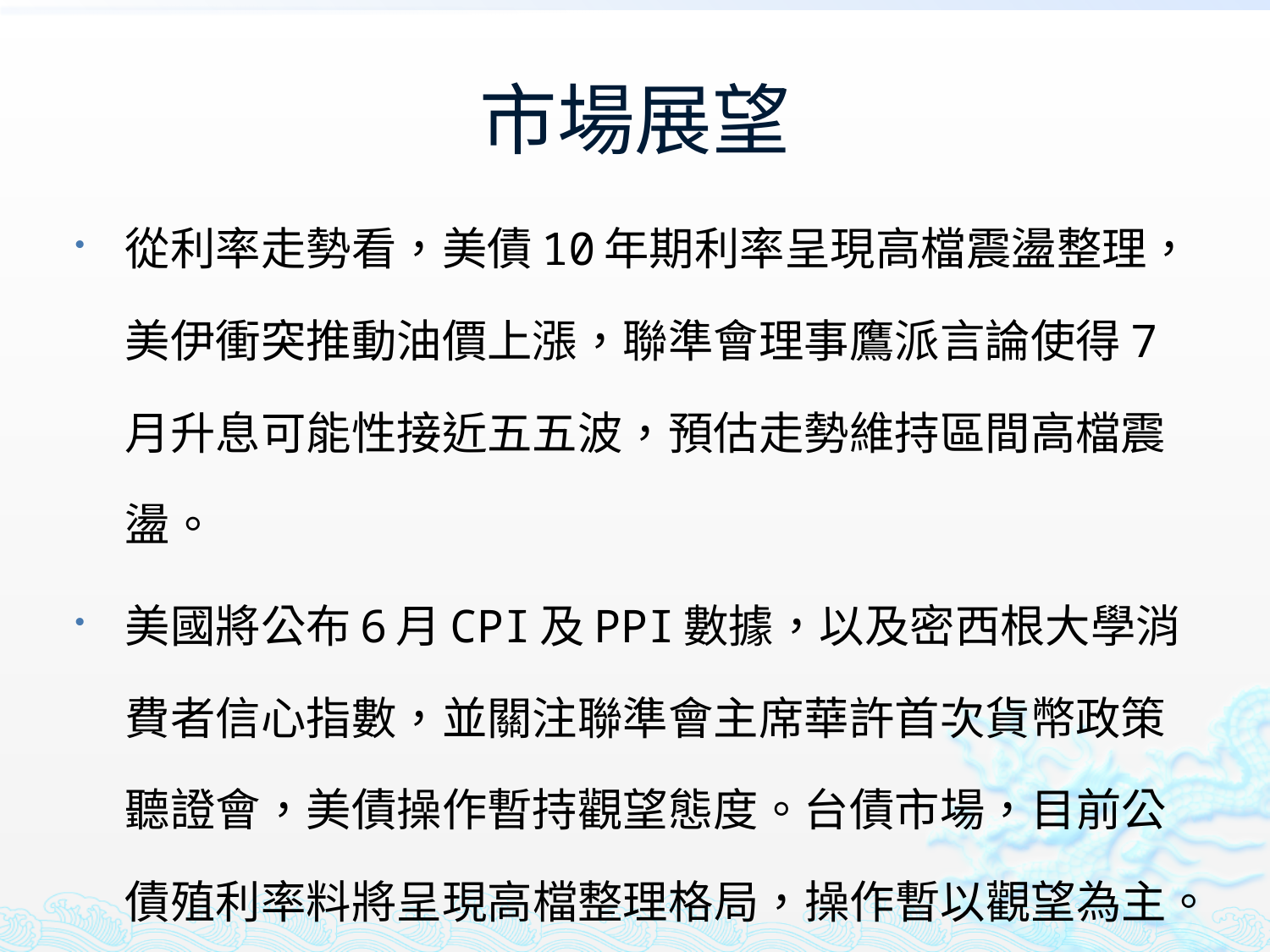

# 市場展望
從利率走勢看，美債10年期利率呈現高檔震盪整理，美伊衝突推動油價上漲，聯準會理事鷹派言論使得7月升息可能性接近五五波，預估走勢維持區間高檔震盪。
美國將公布6月CPI及PPI數據，以及密西根大學消費者信心指數，並關注聯準會主席華許首次貨幣政策聽證會，美債操作暫持觀望態度。台債市場，目前公債殖利率料將呈現高檔整理格局，操作暫以觀望為主。